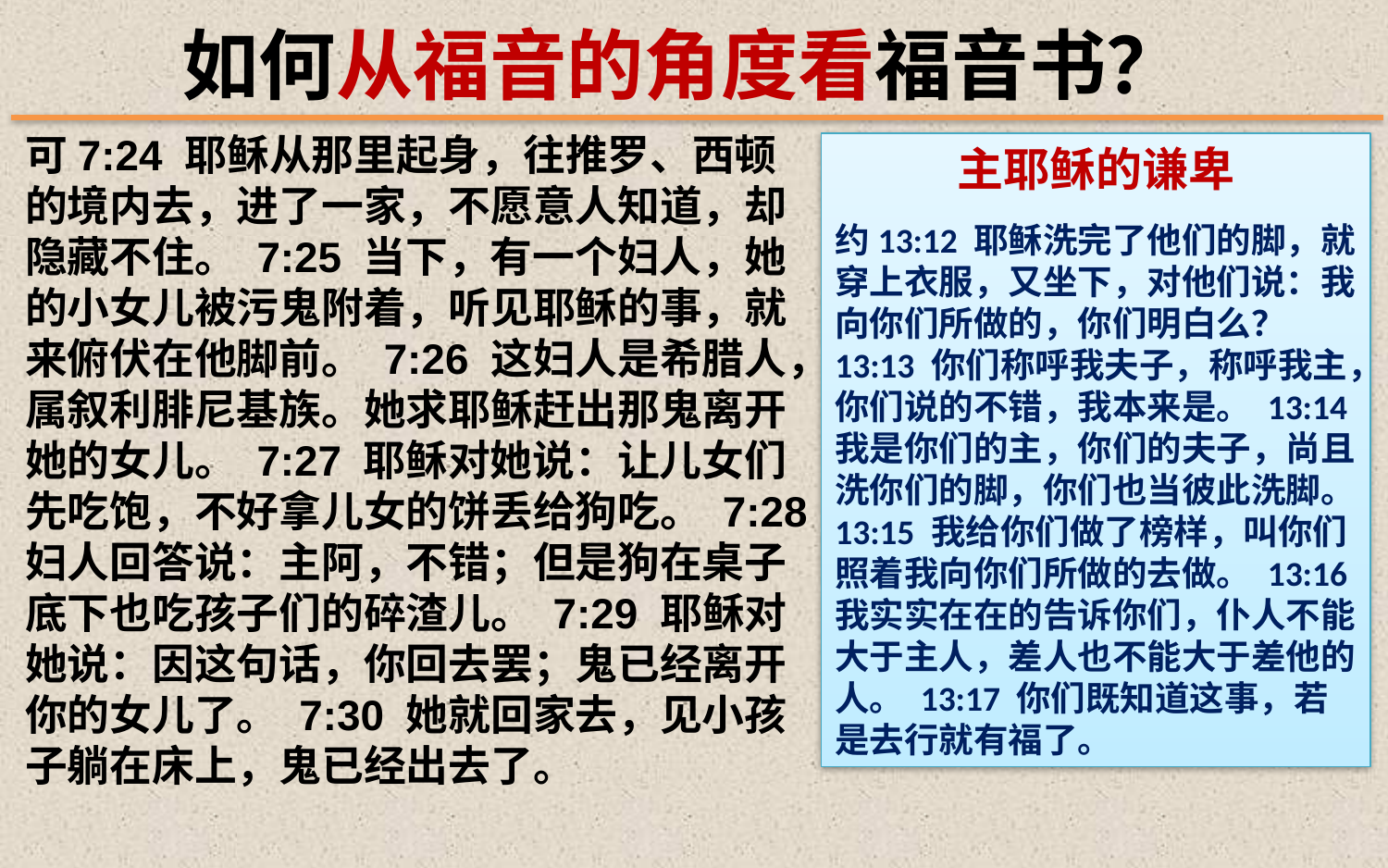

如何从福音的角度看福音书？
可7:24 耶稣从那里起身，往推罗、西顿的境内去，进了一家，不愿意人知道，却隐藏不住。 7:25 当下，有一个妇人，她的小女儿被污鬼附着，听见耶稣的事，就来俯伏在他脚前。 7:26 这妇人是希腊人，属叙利腓尼基族。她求耶稣赶出那鬼离开她的女儿。 7:27 耶稣对她说：让儿女们先吃饱，不好拿儿女的饼丢给狗吃。 7:28 妇人回答说：主阿，不错；但是狗在桌子底下也吃孩子们的碎渣儿。 7:29 耶稣对她说：因这句话，你回去罢；鬼已经离开你的女儿了。 7:30 她就回家去，见小孩子躺在床上，鬼已经出去了。
主耶稣的谦卑
约13:12 耶稣洗完了他们的脚，就穿上衣服，又坐下，对他们说：我向你们所做的，你们明白么？ 13:13 你们称呼我夫子，称呼我主，你们说的不错，我本来是。 13:14 我是你们的主，你们的夫子，尚且洗你们的脚，你们也当彼此洗脚。 13:15 我给你们做了榜样，叫你们照着我向你们所做的去做。 13:16 我实实在在的告诉你们，仆人不能大于主人，差人也不能大于差他的人。 13:17 你们既知道这事，若是去行就有福了。